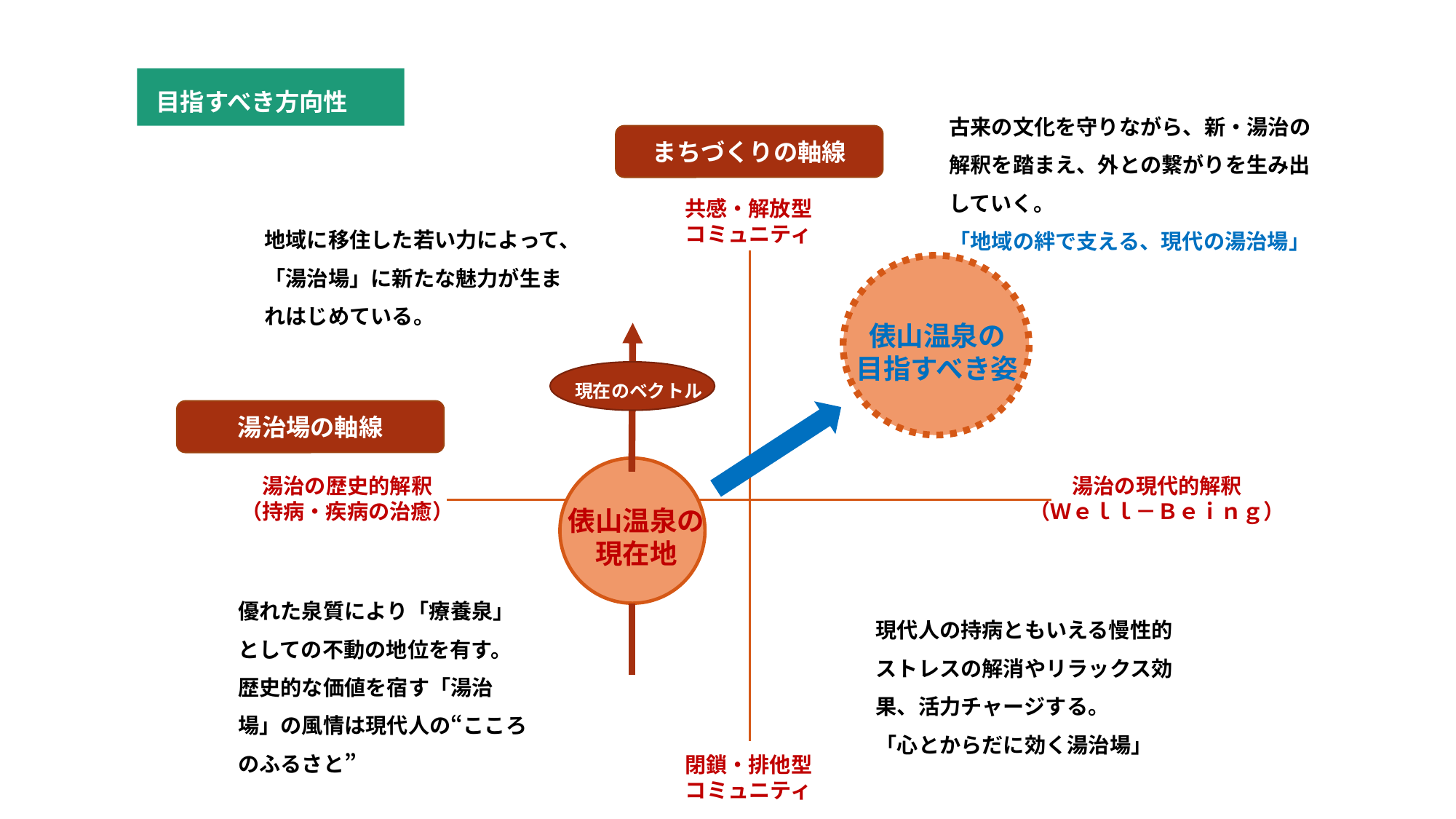

古来の文化を守りながら、新・湯治の解釈を踏まえ、外との繋がりを生み出していく。
「地域の絆で支える、現代の湯治場」
目指すべき方向性
まちづくりの軸線
共感・解放型
コミュニティ
地域に移住した若い力によって、「湯治場」に新たな魅力が生まれはじめている。

俵山温泉の
目指すべき姿

現在のベクトル
湯治場の軸線

湯治の歴史的解釈
（持病・疾病の治癒）
湯治の現代的解釈
（Ｗｅｌｌ－Ｂｅｉｎｇ）
俵山温泉の
現在地
優れた泉質により「療養泉」としての不動の地位を有す。歴史的な価値を宿す「湯治場」の風情は現代人の“こころのふるさと”
現代人の持病ともいえる慢性的ストレスの解消やリラックス効果、活力チャージする。
「心とからだに効く湯治場」
閉鎖・排他型
コミュニティ